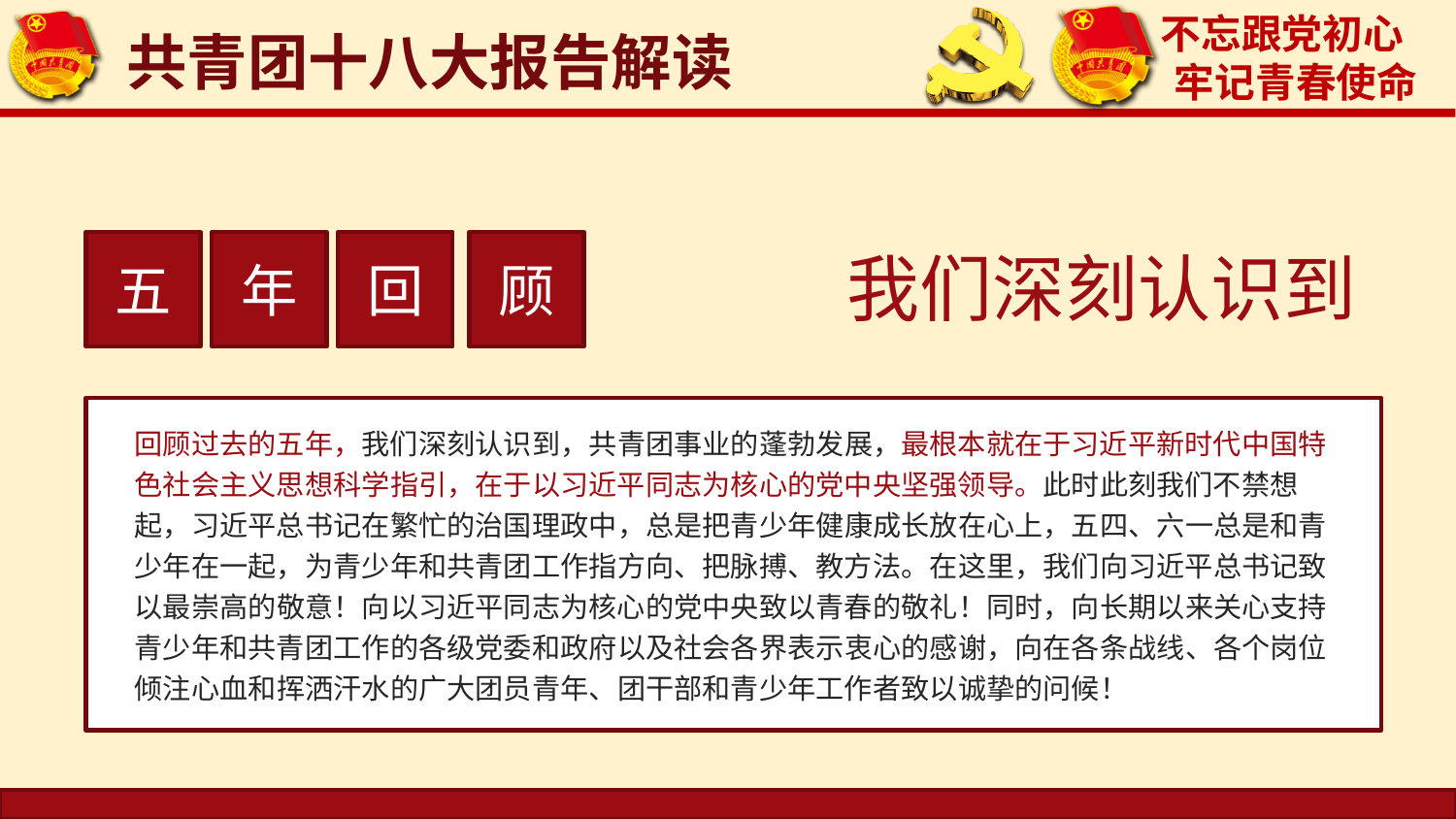

共青团十八大报告解读
五
年
回
顾
我们深刻认识到

回顾过去的五年，我们深刻认识到，共青团事业的蓬勃发展，最根本就在于习近平新时代中国特色社会主义思想科学指引，在于以习近平同志为核心的党中央坚强领导。此时此刻我们不禁想起，习近平总书记在繁忙的治国理政中，总是把青少年健康成长放在心上，五四、六一总是和青少年在一起，为青少年和共青团工作指方向、把脉搏、教方法。在这里，我们向习近平总书记致以最崇高的敬意！向以习近平同志为核心的党中央致以青春的敬礼！同时，向长期以来关心支持青少年和共青团工作的各级党委和政府以及社会各界表示衷心的感谢，向在各条战线、各个岗位倾注心血和挥洒汗水的广大团员青年、团干部和青少年工作者致以诚挚的问候！